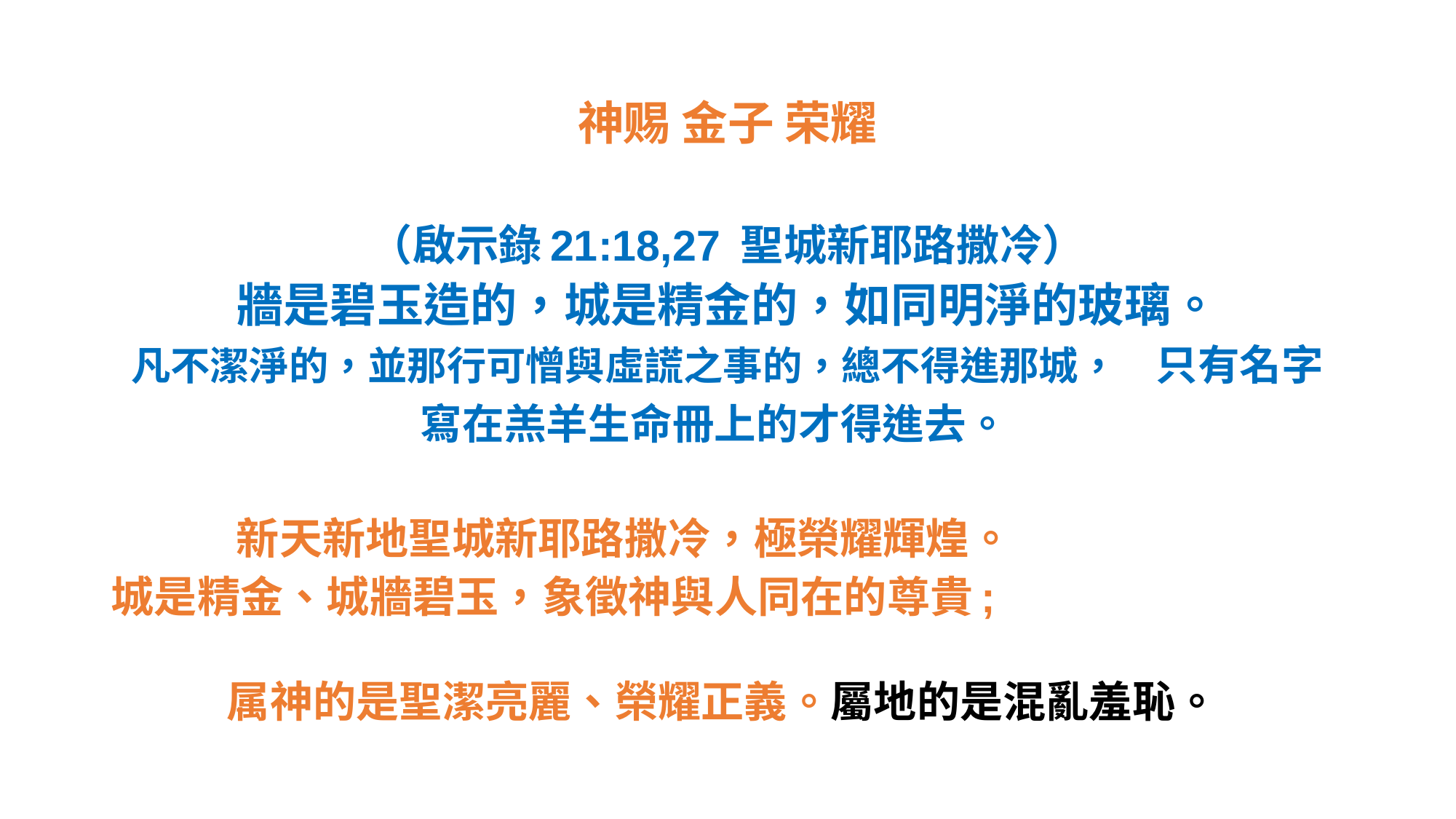

# 神赐 金子 荣耀
（啟示錄21:18,27 聖城新耶路撒冷）
牆是碧玉造的，城是精金的，如同明淨的玻璃。
凡不潔淨的，並那行可憎與虛謊之事的，總不得進那城，    只有名字寫在羔羊生命冊上的才得進去。

新天新地聖城新耶路撒冷，極榮耀輝煌。
城是精金、城牆碧玉，象徵神與人同在的尊貴;
属神的是聖潔亮麗、榮耀正義。屬地的是混亂羞恥。